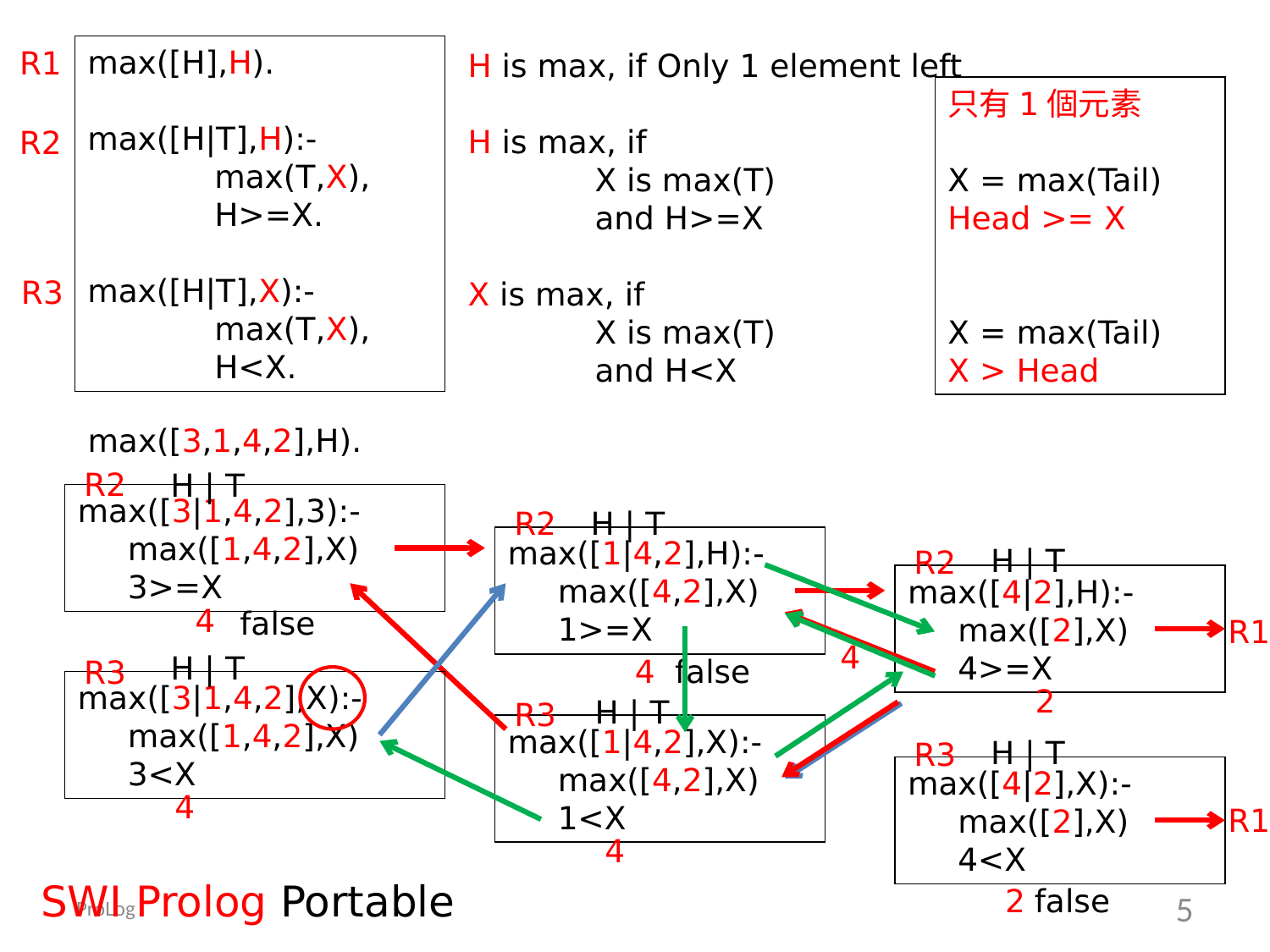

max([H],H).

max([H|T],H):-
	max(T,X),
	H>=X.

max([H|T],X):-
	max(T,X),
	H<X.
R1
H is max, if Only 1 element left

H is max, if
	X is max(T)
	and H>=X

X is max, if
	X is max(T)
	and H<X
只有1個元素

X = max(Tail)
Head >= X

X = max(Tail)
X > Head
R2
R3
max([3,1,4,2],H).
R2
H | T
max([3|1,4,2],3):-
	max([1,4,2],X)
	3>=X
R2
H | T
max([1|4,2],H):-
	max([4,2],X)
	1>=X
H | T
R2
max([4|2],H):-
	max([2],X)
	4>=X
4
false
R1
4
H | T
4
false
R3

max([3|1,4,2],X):-
	max([1,4,2],X)
	3<X
2
H | T
R3
max([1|4,2],X):-
	max([4,2],X)
	1<X
H | T
R3
max([4|2],X):-
	max([2],X)
	4<X
4
R1
4
SWI Prolog Portable
2
false
ProLog
5